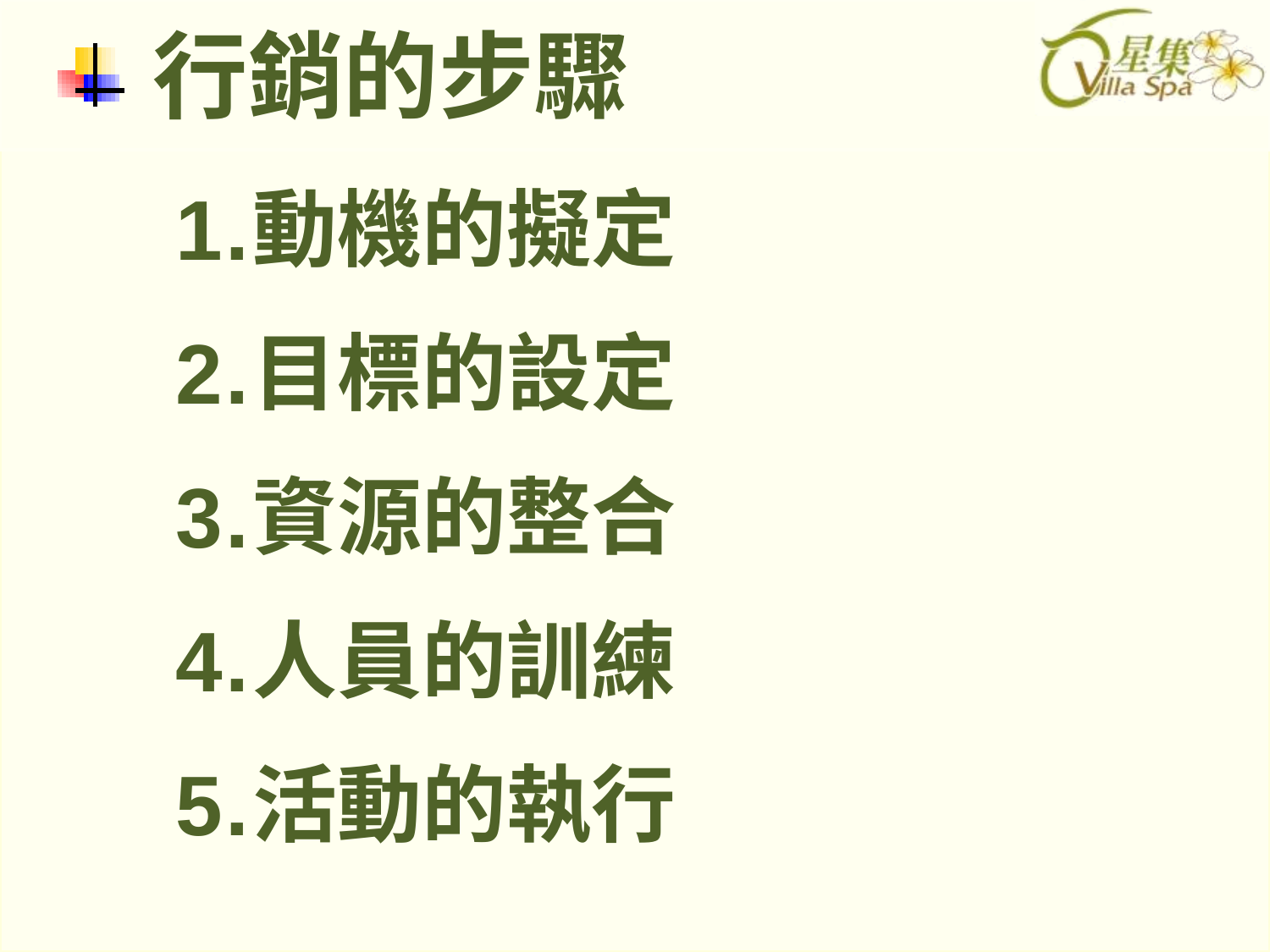

# 行銷的步驟
動機的擬定
目標的設定
資源的整合
人員的訓練
活動的執行